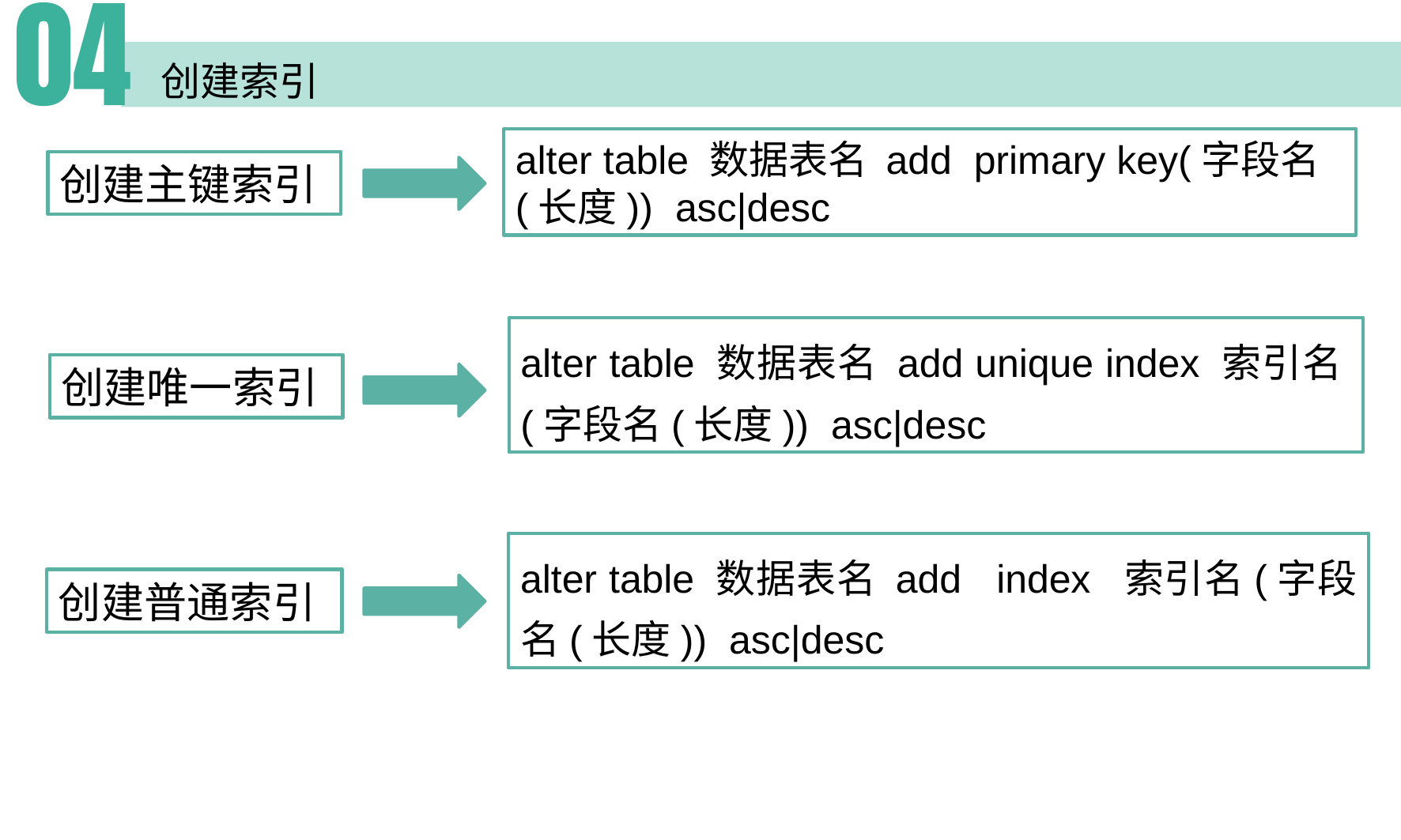

04

 创建索引
alter table 数据表名 add  primary key(字段名(长度))  asc|desc
创建主键索引

alter table 数据表名 add unique index 索引名(字段名(长度))  asc|desc
创建唯一索引

alter table 数据表名 add   index  索引名(字段名(长度))  asc|desc
创建普通索引